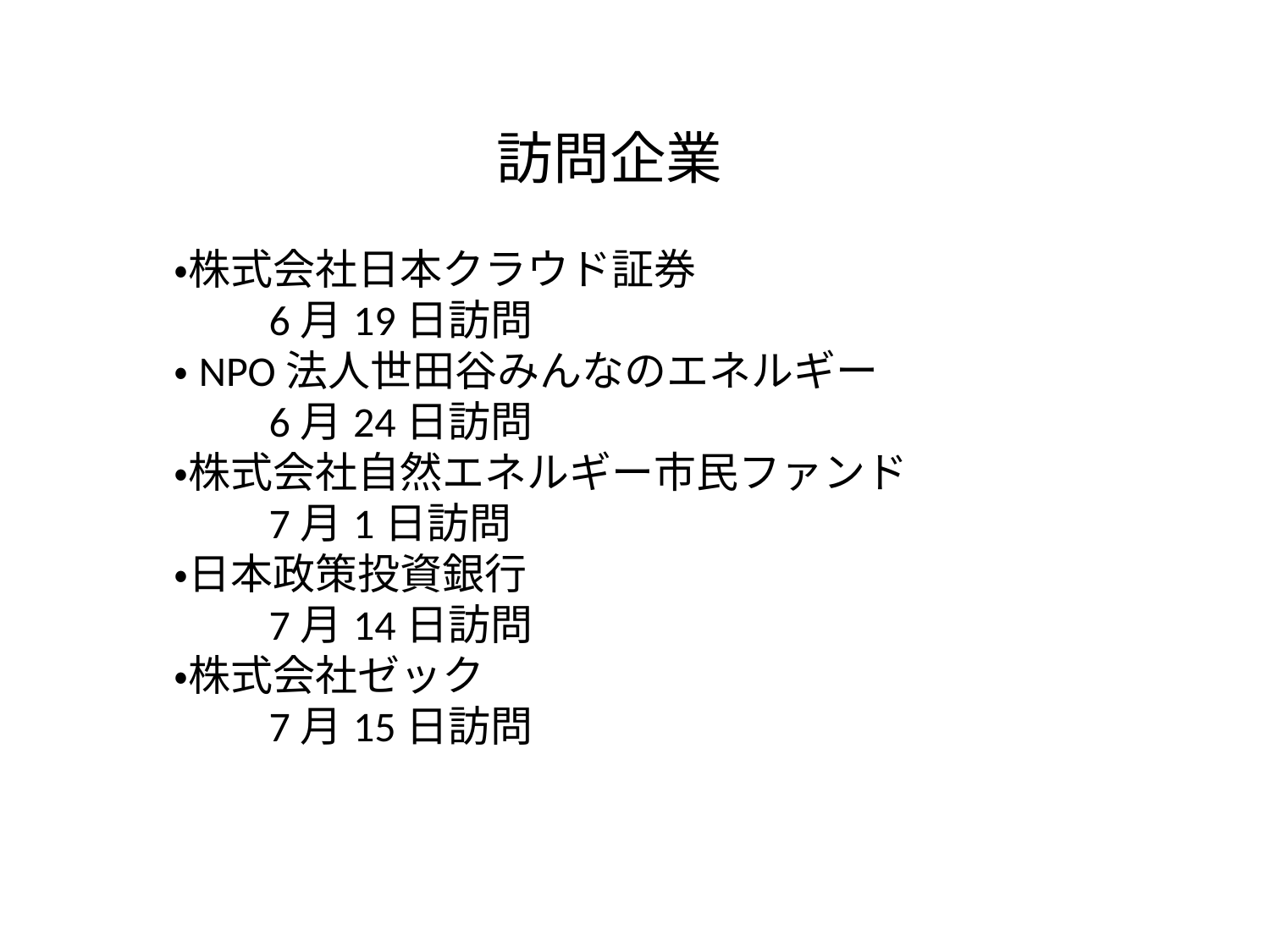

訪問企業
・株式会社日本クラウド証券
　　6月19日訪問
・NPO法人世田谷みんなのエネルギー
　　6月24日訪問
・株式会社自然エネルギー市民ファンド
　　7月1日訪問
・日本政策投資銀行
　　7月14日訪問
・株式会社ゼック
　　7月15日訪問